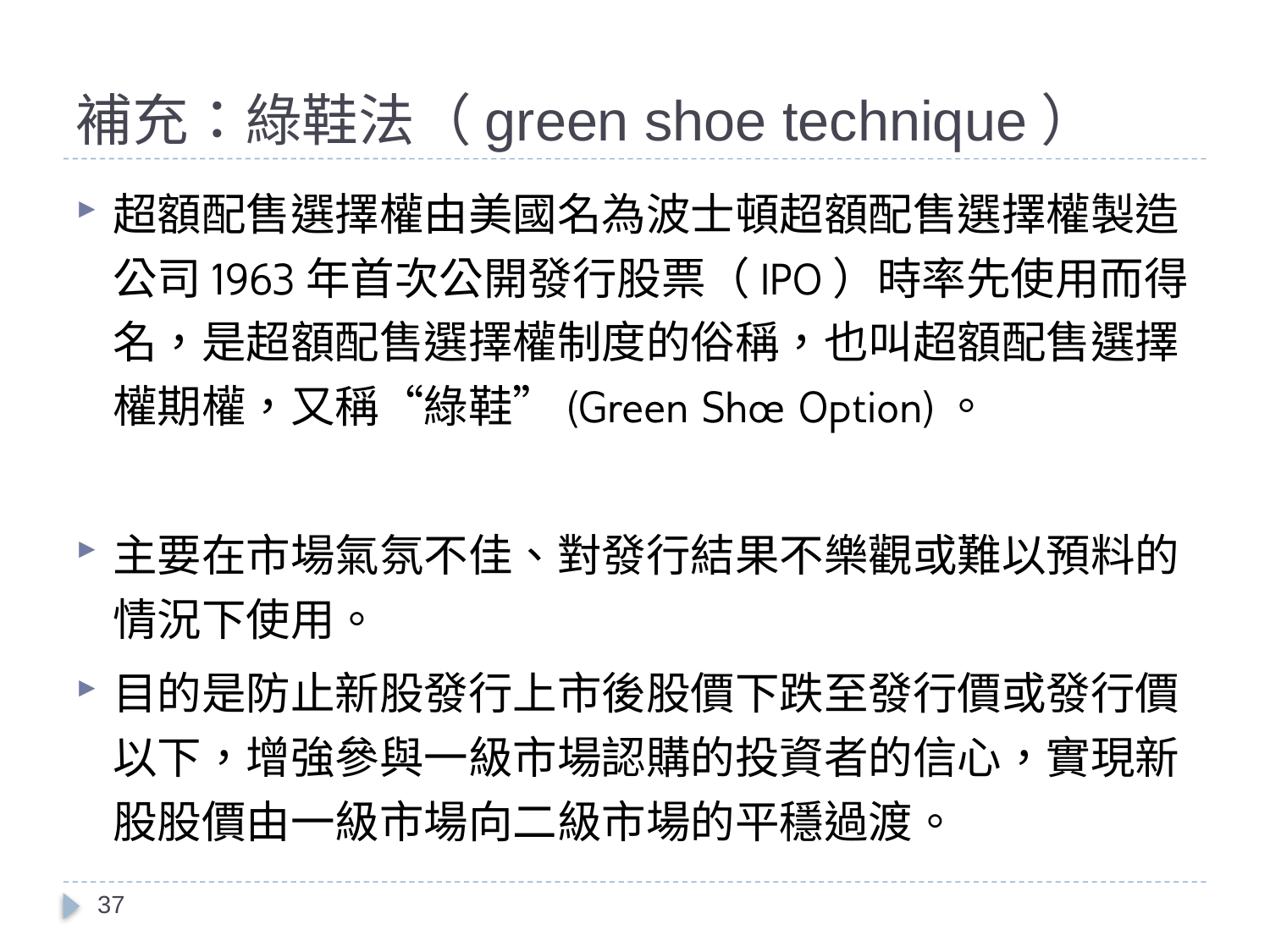

# 補充：綠鞋法（green shoe technique）
超額配售選擇權由美國名為波士頓超額配售選擇權製造公司1963年首次公開發行股票（IPO）時率先使用而得名，是超額配售選擇權制度的俗稱，也叫超額配售選擇權期權，又稱“綠鞋”(Green Shoe Option)。

主要在市場氣氛不佳、對發行結果不樂觀或難以預料的情況下使用。
目的是防止新股發行上市後股價下跌至發行價或發行價以下，增強參與一級市場認購的投資者的信心，實現新股股價由一級市場向二級市場的平穩過渡。

37